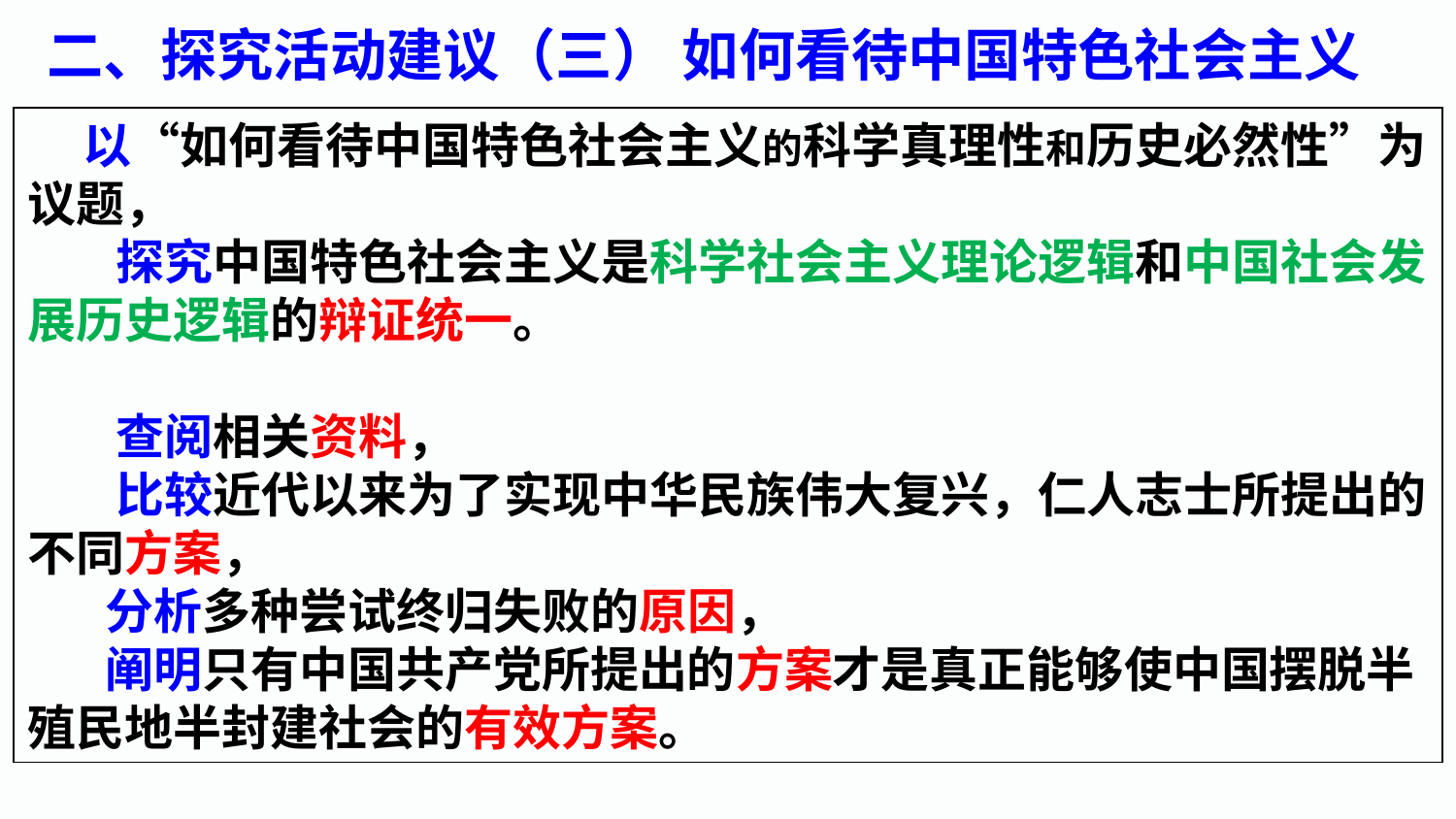

二、探究活动建议（三） 如何看待中国特色社会主义
    以“如何看待中国特色社会主义的科学真理性和历史必然性”为议题，
       探究中国特色社会主义是科学社会主义理论逻辑和中国社会发展历史逻辑的辩证统一。

       查阅相关资料，
       比较近代以来为了实现中华民族伟大复兴，仁人志士所提出的不同方案，
      分析多种尝试终归失败的原因，
      阐明只有中国共产党所提出的方案才是真正能够使中国摆脱半殖民地半封建社会的有效方案。